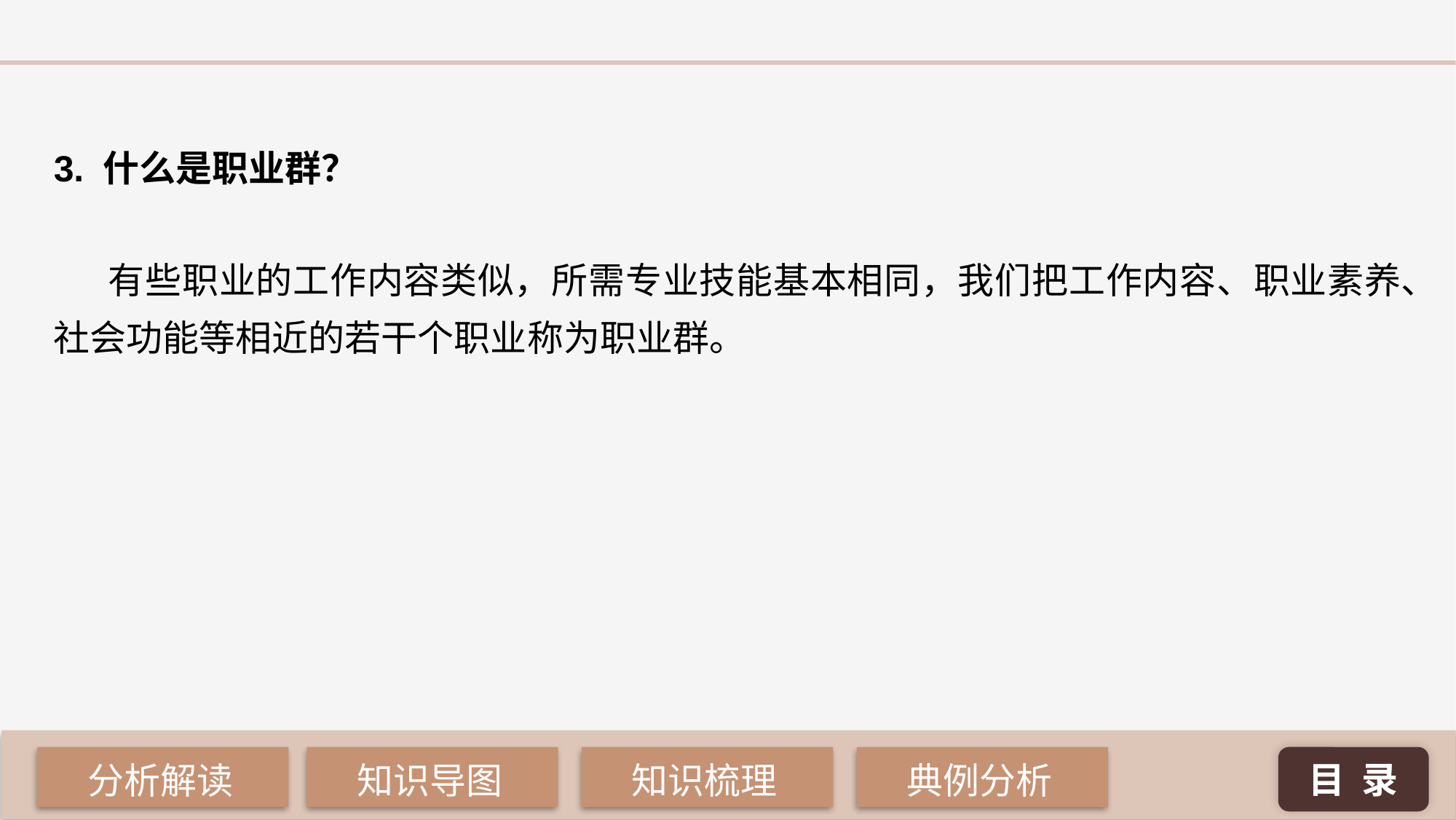

3. 什么是职业群？
有些职业的工作内容类似，所需专业技能基本相同，我们把工作内容、职业素养、社会功能等相近的若干个职业称为职业群。